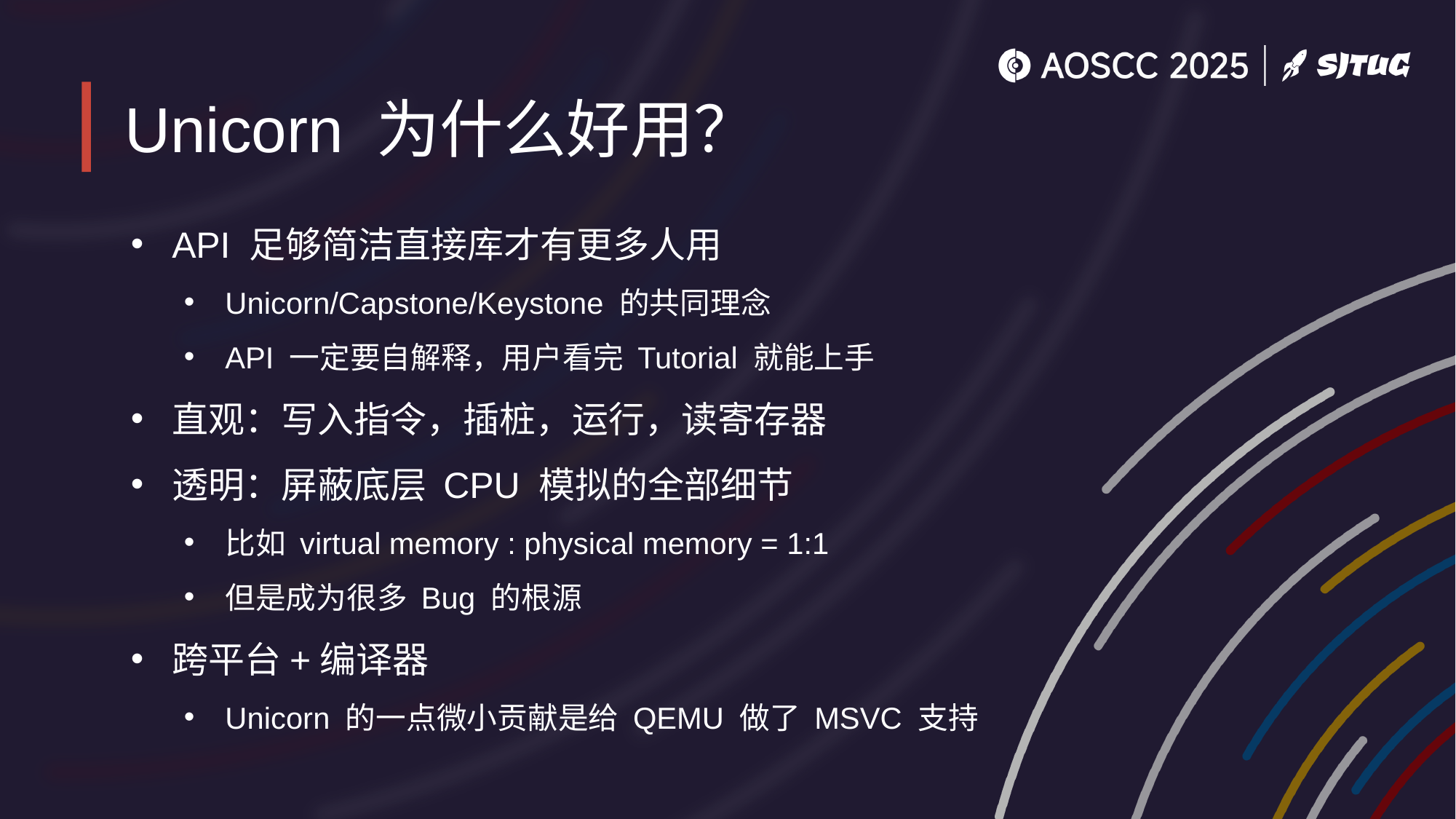

# Unicorn 为什么好用？
API 足够简洁直接库才有更多人用
Unicorn/Capstone/Keystone 的共同理念
API 一定要自解释，用户看完 Tutorial 就能上手
直观：写入指令，插桩，运行，读寄存器
透明：屏蔽底层 CPU 模拟的全部细节
比如 virtual memory : physical memory = 1:1
但是成为很多 Bug 的根源
跨平台+编译器
Unicorn 的一点微小贡献是给 QEMU 做了 MSVC 支持